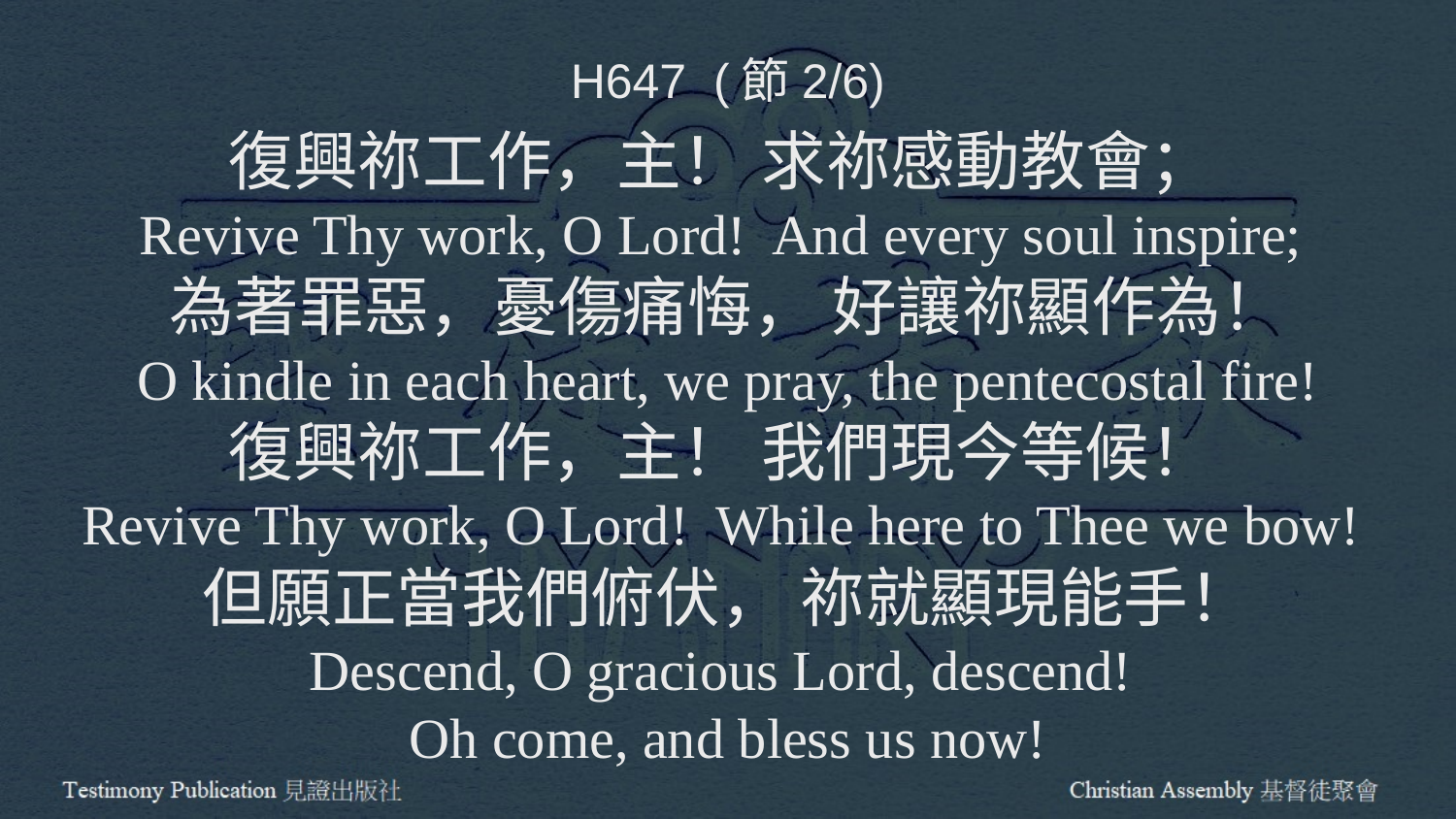

H647  (節2/6)
復興祢工作，主！ 求祢感動教會；
Revive Thy work, O Lord!  And every soul inspire;
為著罪惡，憂傷痛悔， 好讓祢顯作為！
O kindle in each heart, we pray, the pentecostal fire!
復興祢工作，主！ 我們現今等候！
Revive Thy work, O Lord!  While here to Thee we bow!
但願正當我們俯伏， 祢就顯現能手！
Descend, O gracious Lord, descend!
Oh come, and bless us now!